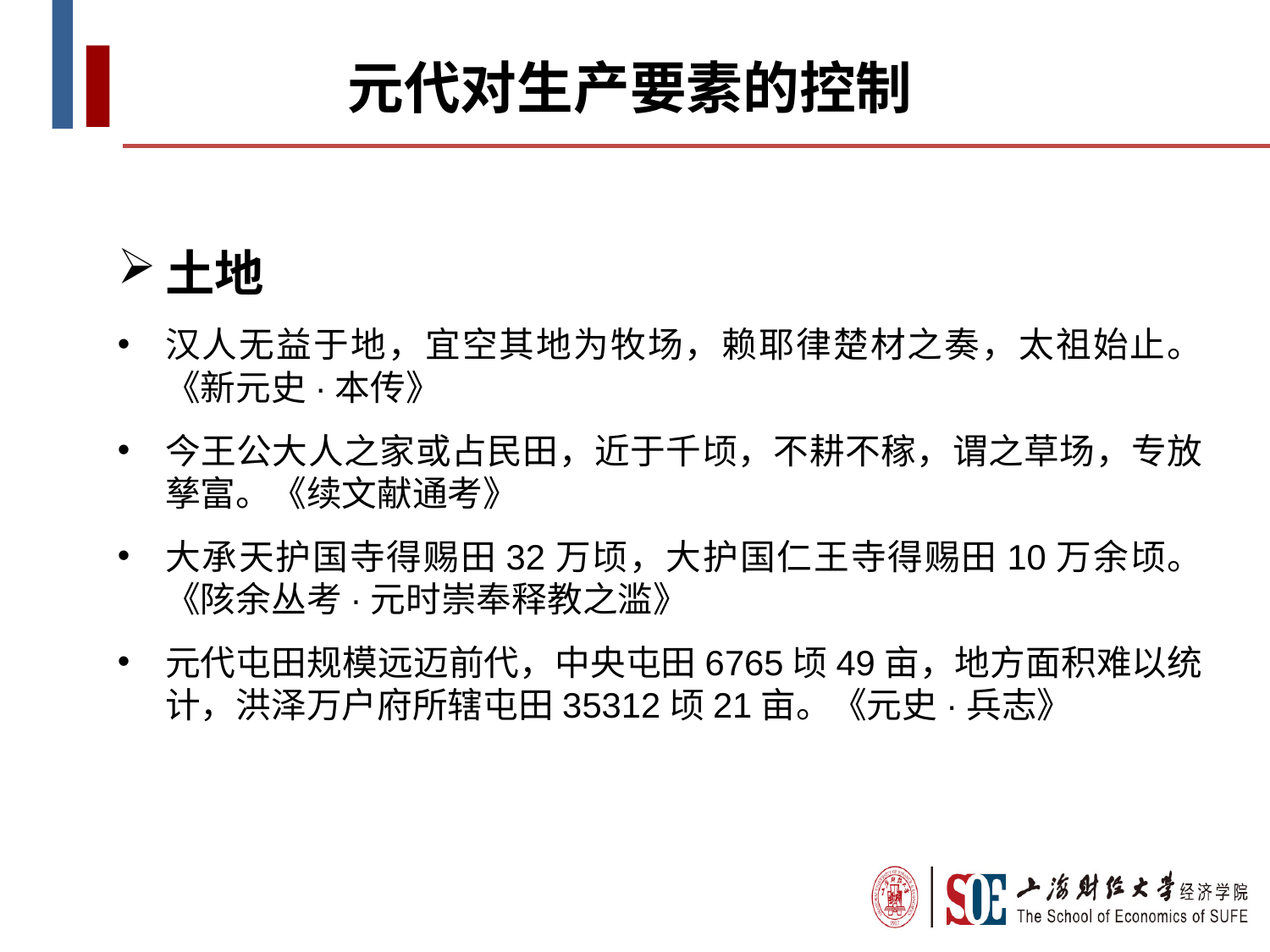

元代对生产要素的控制
土地
汉人无益于地，宜空其地为牧场，赖耶律楚材之奏，太祖始止。《新元史·本传》
今王公大人之家或占民田，近于千顷，不耕不稼，谓之草场，专放孳富。《续文献通考》
大承天护国寺得赐田32万顷，大护国仁王寺得赐田10万余顷。《陔余丛考·元时崇奉释教之滥》
元代屯田规模远迈前代，中央屯田6765顷49亩，地方面积难以统计，洪泽万户府所辖屯田35312顷21亩。《元史·兵志》